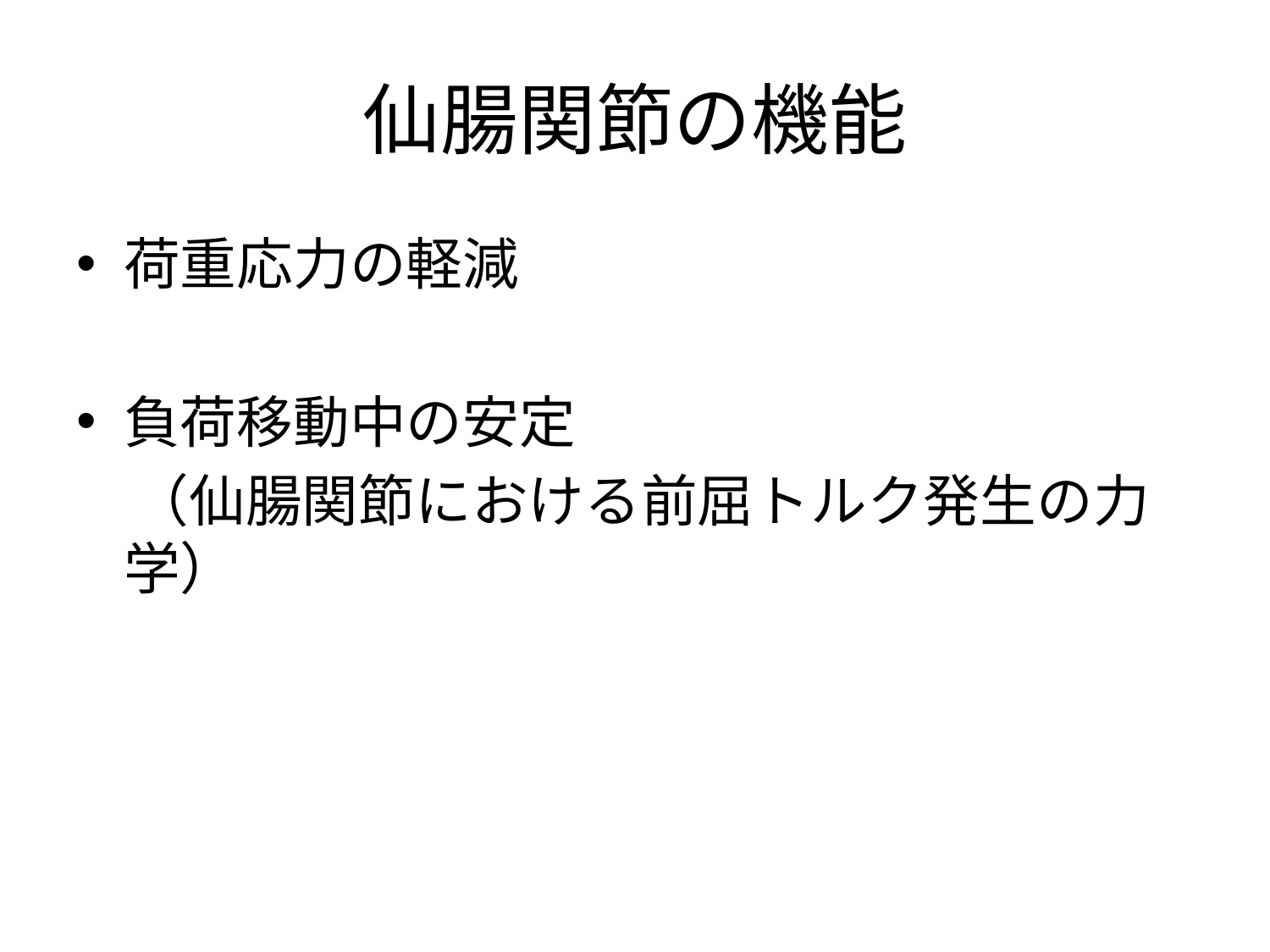

# 仙腸関節の機能
荷重応力の軽減

負荷移動中の安定
　（仙腸関節における前屈トルク発生の力学）